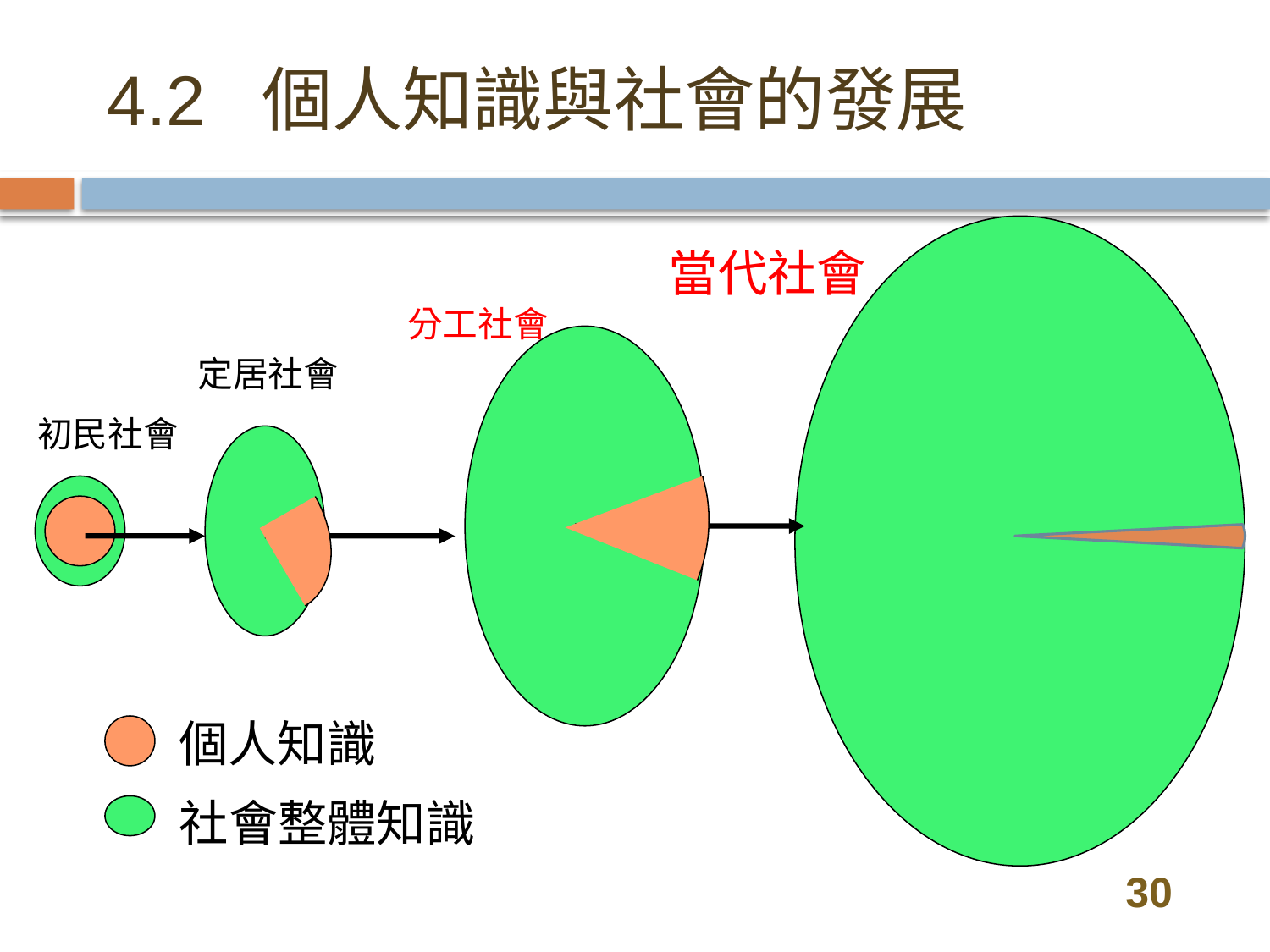

# 4.2  個人知識與社會的發展

當代社會
分工社會

定居社會
初民社會

個人知識

社會整體知識

30